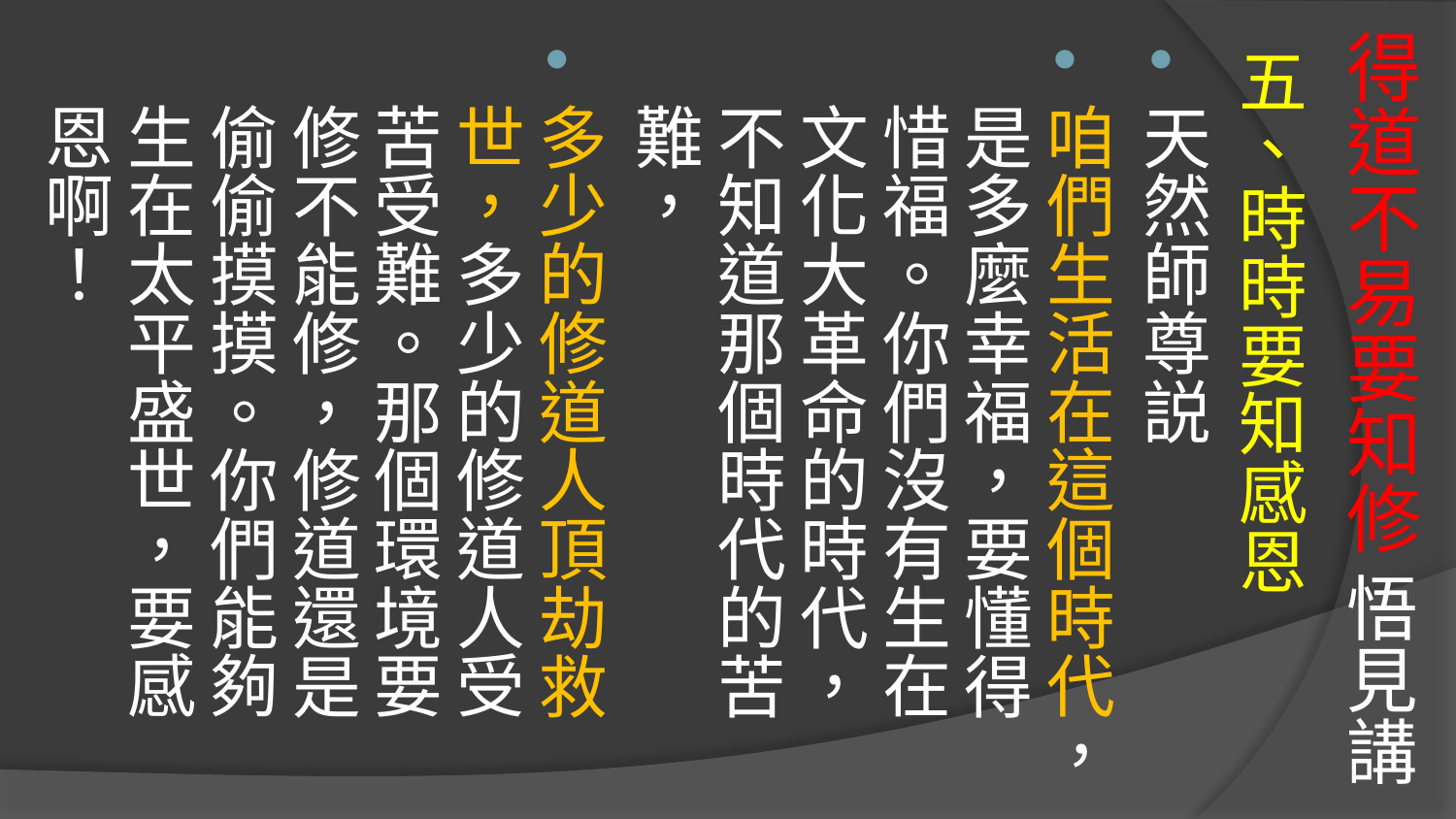

# 得道不易要知修 悟見講
五、時時要知感恩
天然師尊説
咱們生活在這個時代，是多麼幸福，要懂得惜福。你們沒有生在文化大革命的時代，不知道那個時代的苦難，
多少的修道人頂劫救世，多少的修道人受苦受難。那個環境要修不能修，修道還是偷偷摸摸。你們能夠生在太平盛世，要感恩啊！